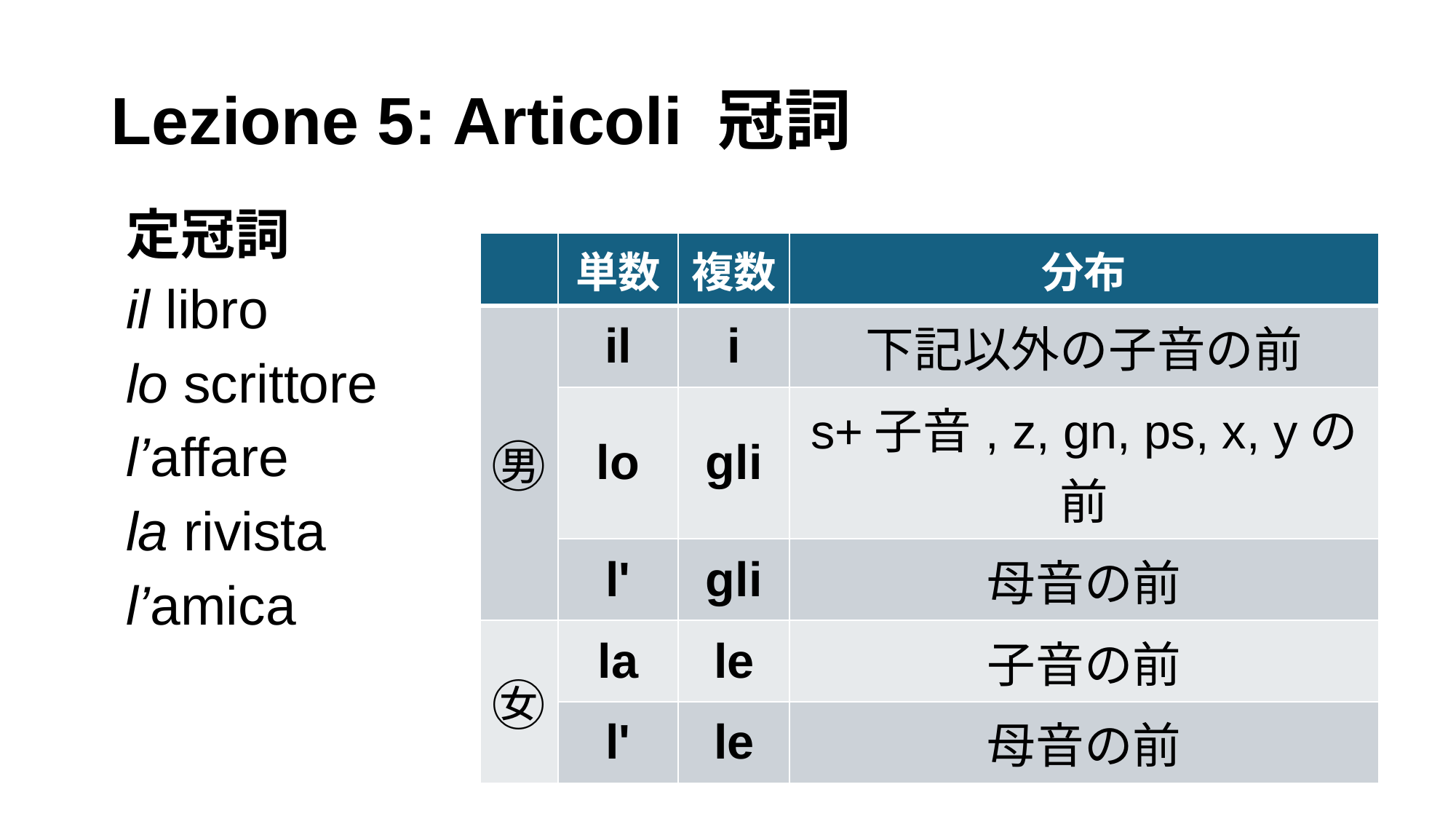

# Lezione 5: Articoli 冠詞
定冠詞
il libro
lo scrittore
l’affare
la rivista
l’amica

|  | 単数 | 複数 | 分布 |
| --- | --- | --- | --- |
| ㊚ | il | i | 下記以外の子音の前 |
|  | lo | gli | s+子音, z, gn, ps, x, yの前 |
|  | l' | gli | 母音の前 |
| ㊛ | la | le | 子音の前 |
|  | l' | le | 母音の前 |